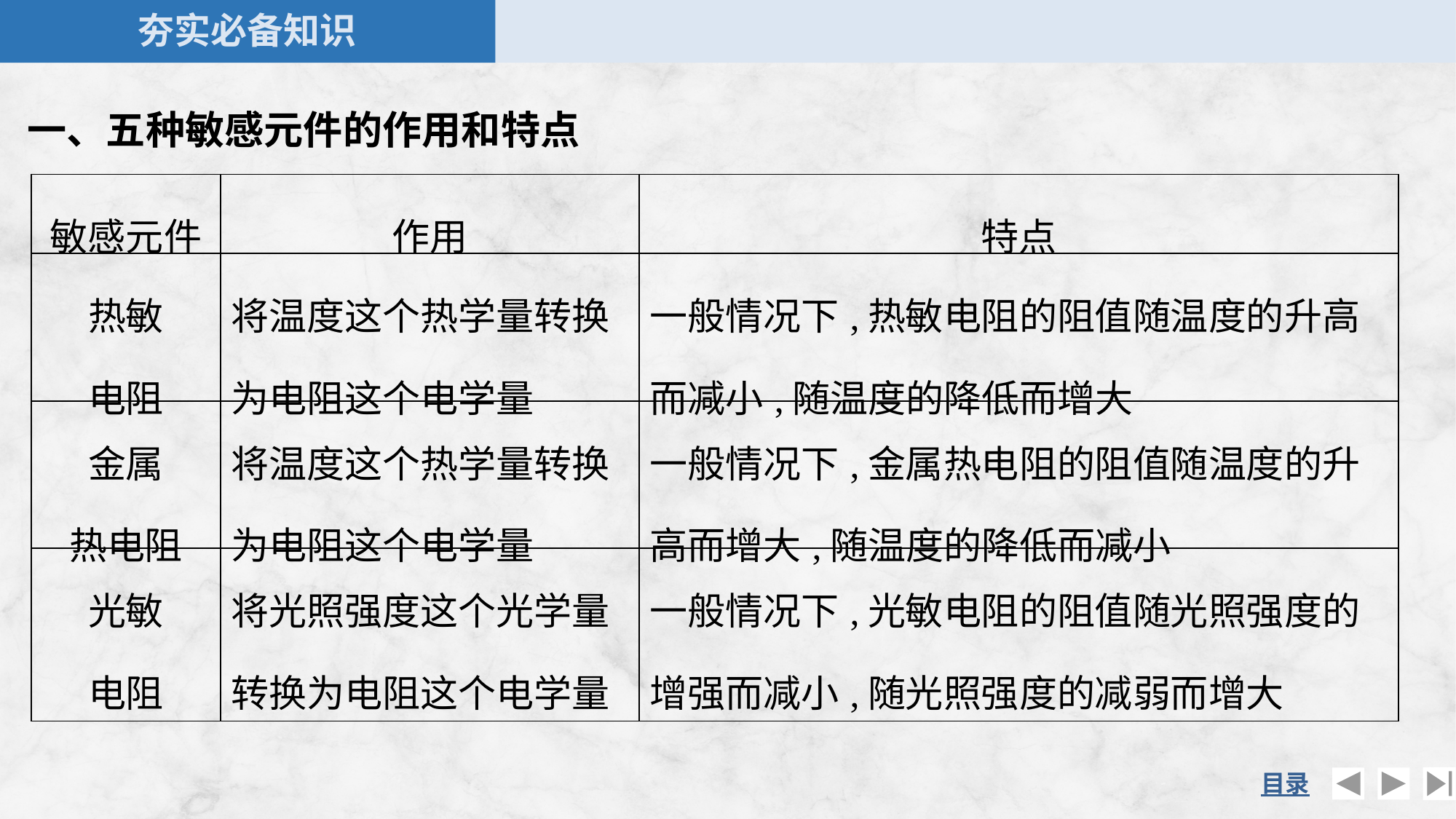

一、五种敏感元件的作用和特点
| 敏感元件 | 作用 | 特点 |
| --- | --- | --- |
| 热敏 电阻 | 将温度这个热学量转换为电阻这个电学量 | 一般情况下,热敏电阻的阻值随温度的升高而减小,随温度的降低而增大 |
| 金属 热电阻 | 将温度这个热学量转换为电阻这个电学量 | 一般情况下,金属热电阻的阻值随温度的升高而增大,随温度的降低而减小 |
| 光敏 电阻 | 将光照强度这个光学量转换为电阻这个电学量 | 一般情况下,光敏电阻的阻值随光照强度的增强而减小,随光照强度的减弱而增大 |